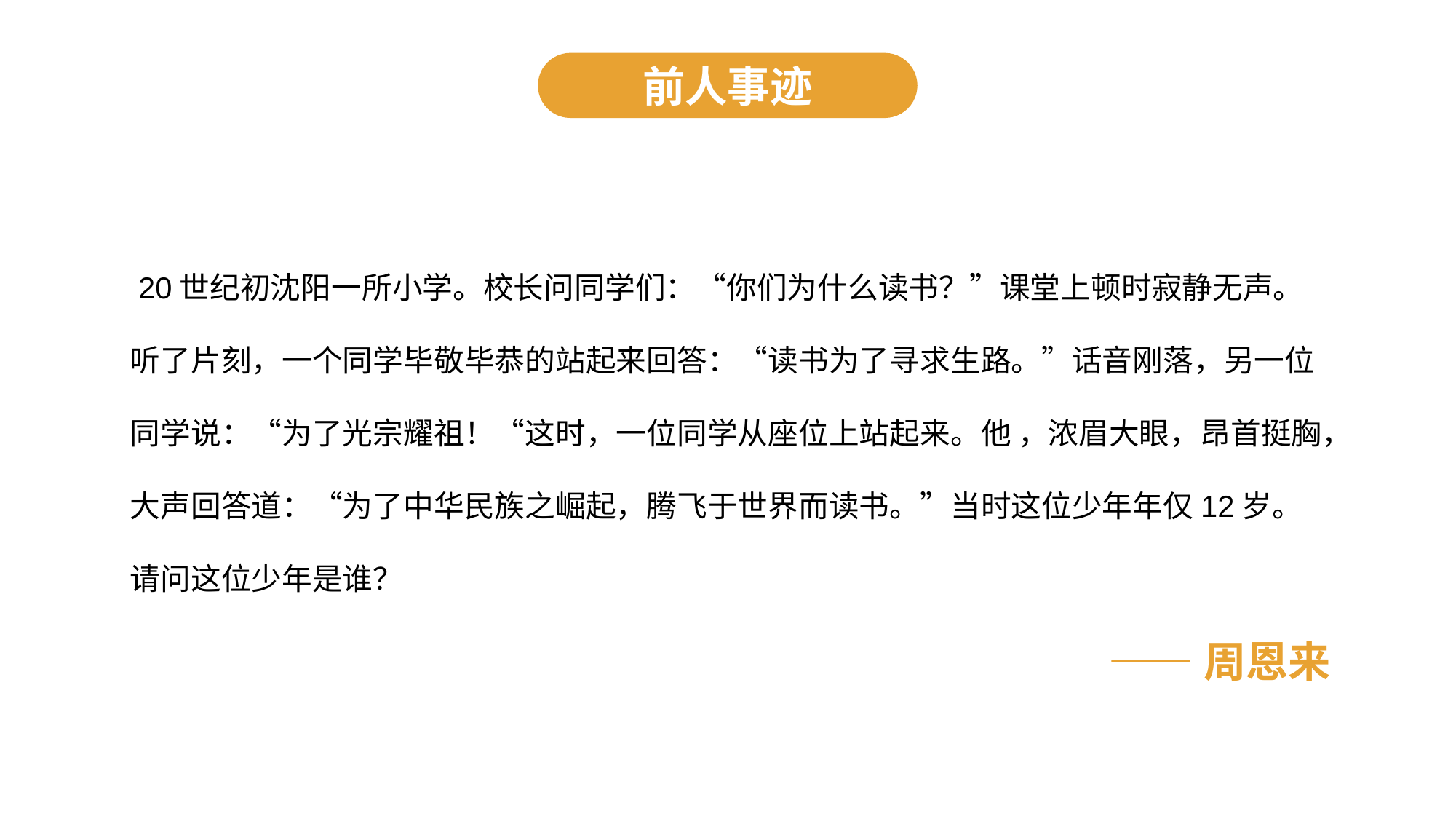

前人事迹
 20世纪初沈阳一所小学。校长问同学们：“你们为什么读书？”课堂上顿时寂静无声。
听了片刻，一个同学毕敬毕恭的站起来回答：“读书为了寻求生路。”话音刚落，另一位同学说：“为了光宗耀祖！“这时，一位同学从座位上站起来。他 ，浓眉大眼，昂首挺胸，大声回答道：“为了中华民族之崛起，腾飞于世界而读书。”当时这位少年年仅12岁。请问这位少年是谁？
——周恩来